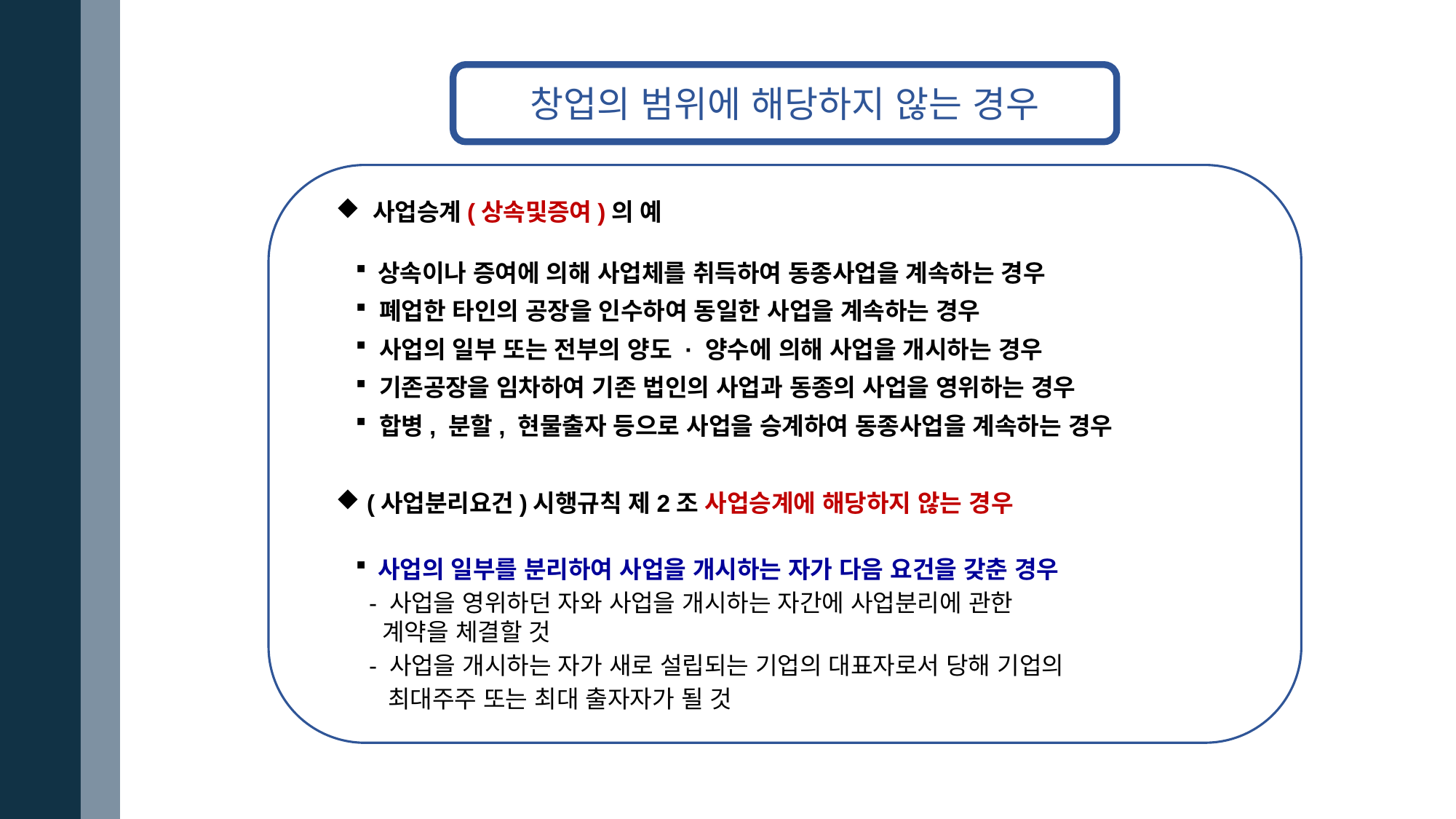

창업의 범위에 해당하지 않는 경우

 사업승계(상속및증여)의 예
 상속이나 증여에 의해 사업체를 취득하여 동종사업을 계속하는 경우
 폐업한 타인의 공장을 인수하여 동일한 사업을 계속하는 경우
 사업의 일부 또는 전부의 양도 · 양수에 의해 사업을 개시하는 경우
 기존공장을 임차하여 기존 법인의 사업과 동종의 사업을 영위하는 경우
 합병, 분할, 현물출자 등으로 사업을 승계하여 동종사업을 계속하는 경우
 (사업분리요건)시행규칙 제2조 사업승계에 해당하지 않는 경우
 사업의 일부를 분리하여 사업을 개시하는 자가 다음 요건을 갖춘 경우
  - 사업을 영위하던 자와 사업을 개시하는 자간에 사업분리에 관한
    계약을 체결할 것
  - 사업을 개시하는 자가 새로 설립되는 기업의 대표자로서 당해 기업의
    최대주주 또는 최대 출자자가 될 것